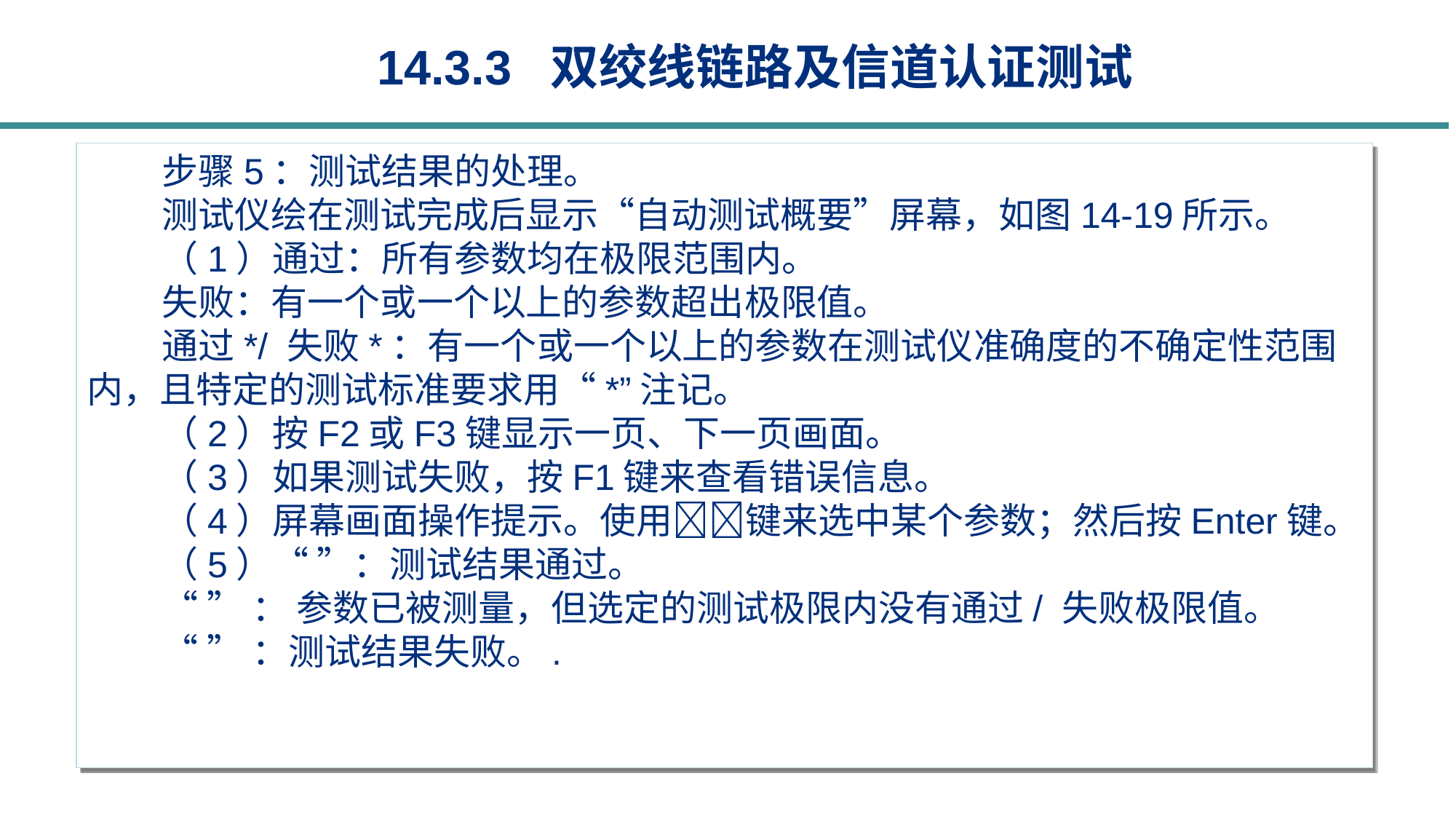

14.3.3  双绞线链路及信道认证测试
步骤5：测试结果的处理。
测试仪绘在测试完成后显示“自动测试概要”屏幕，如图14-19所示。
（1）通过：所有参数均在极限范围内。
失败：有一个或一个以上的参数超出极限值。
通过*/ 失败*：有一个或一个以上的参数在测试仪准确度的不确定性范围内，且特定的测试标准要求用“*”注记。
（2）按F2或F3键显示一页、下一页画面。
（3）如果测试失败，按F1键来查看错误信息。
（4）屏幕画面操作提示。使用↑↓键来选中某个参数；然后按Enter键。
（5）“ ”：测试结果通过。
“ ”： 参数已被测量，但选定的测试极限内没有通过/ 失败极限值。
“ ”：测试结果失败。.